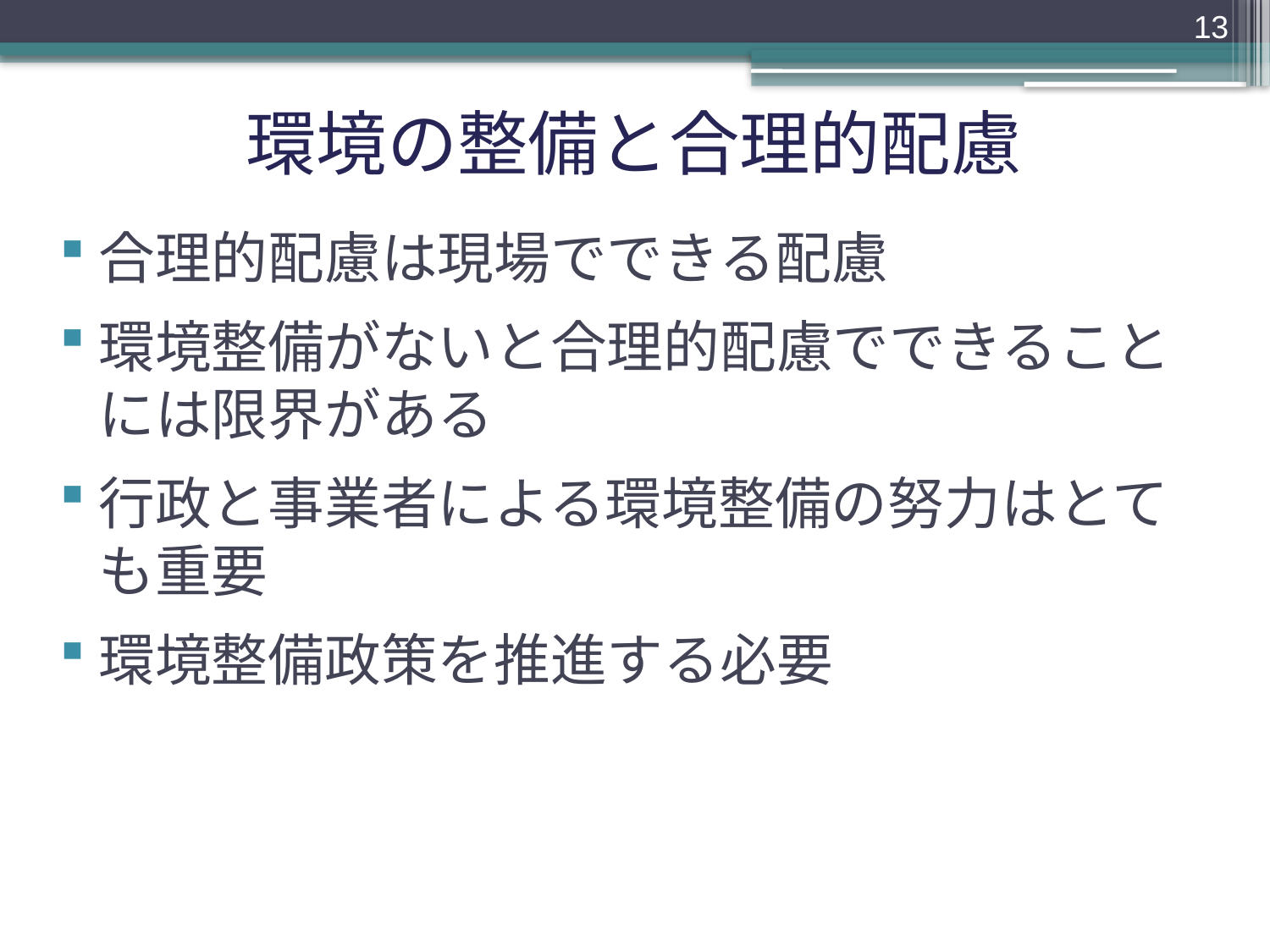

13
# 環境の整備と合理的配慮
合理的配慮は現場でできる配慮
環境整備がないと合理的配慮でできることには限界がある
行政と事業者による環境整備の努力はとても重要
環境整備政策を推進する必要